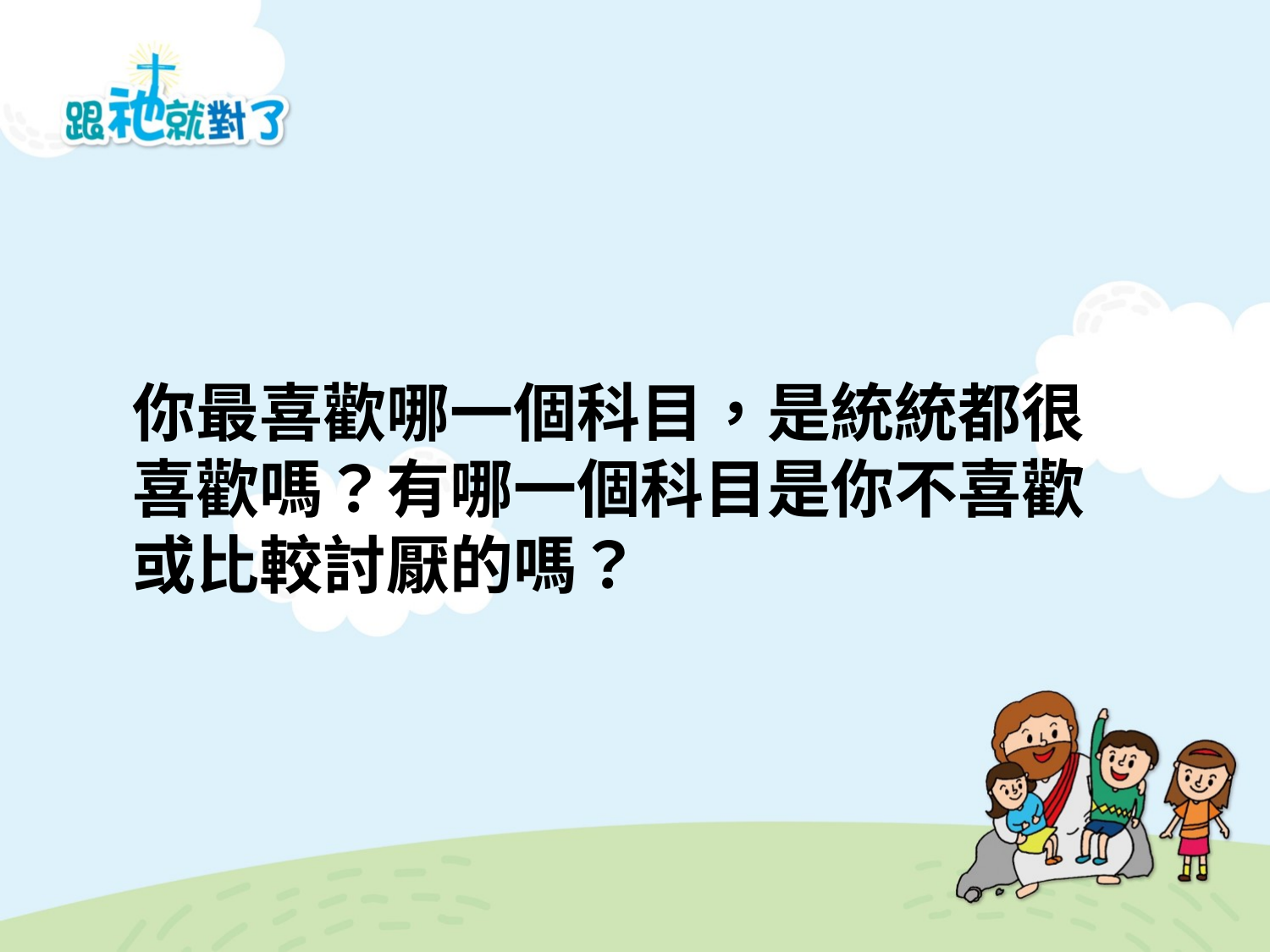

你最喜歡哪一個科目，是統統都很喜歡嗎？有哪一個科目是你不喜歡或比較討厭的嗎？